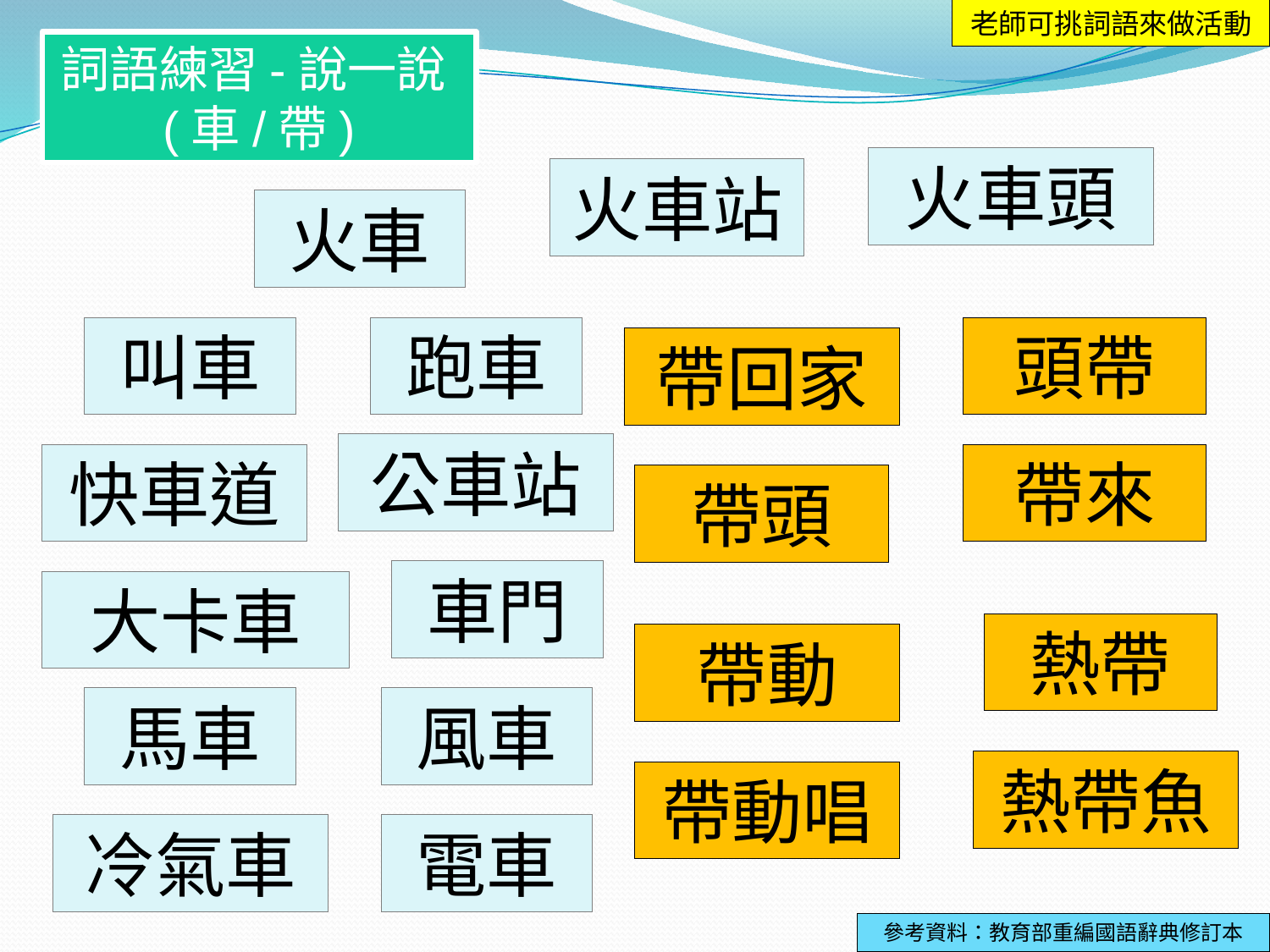

老師可挑詞語來做活動
詞語練習-說一說(車/帶)
火車頭
火車站
火車
叫車
跑車
頭帶
帶回家
公車站
快車道
帶來
帶頭
車門
大卡車
熱帶
帶動
馬車
風車
熱帶魚
帶動唱
冷氣車
電車
參考資料：教育部重編國語辭典修訂本